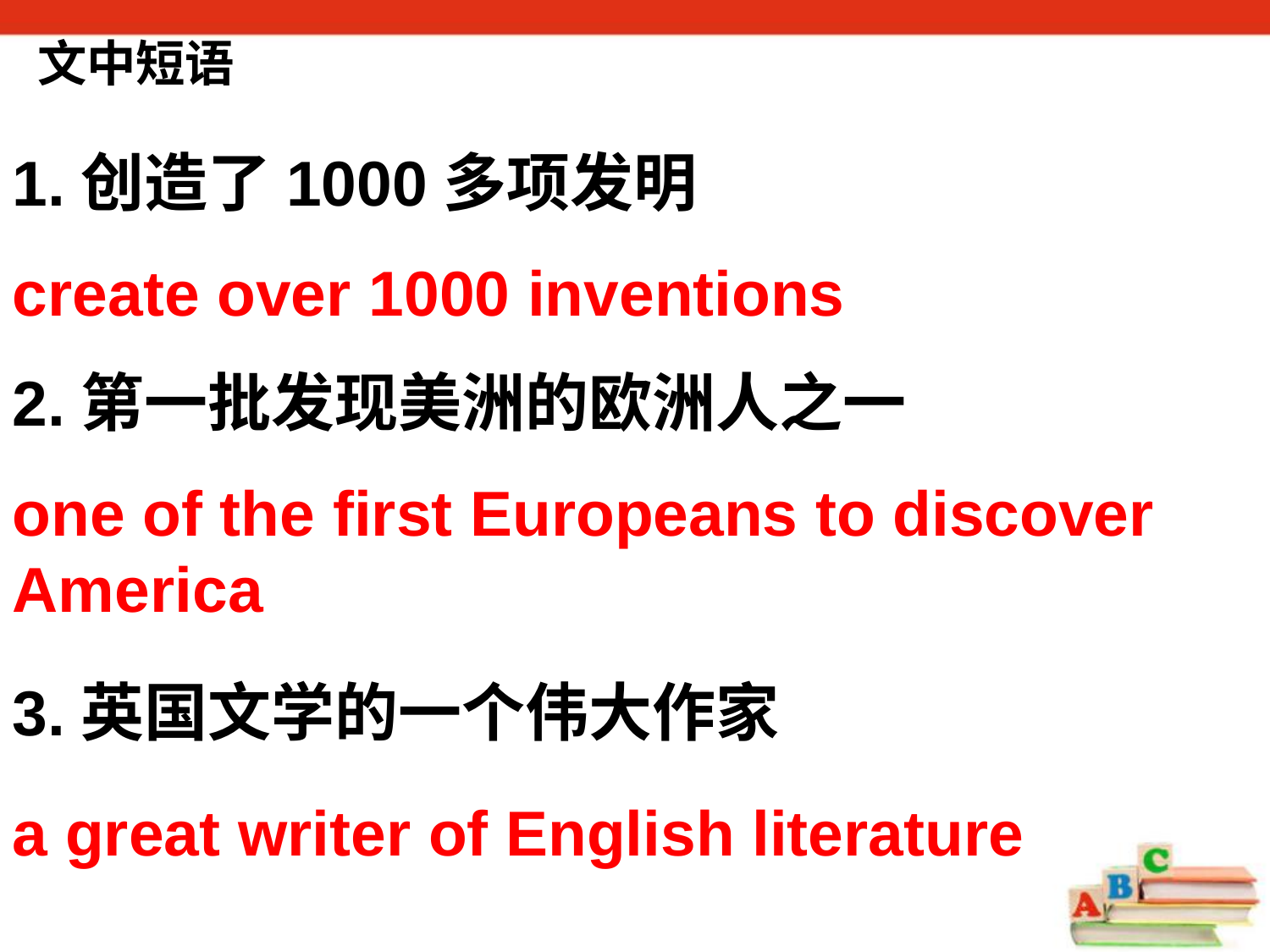

文中短语
1.创造了1000多项发明
create over 1000 inventions
2.第一批发现美洲的欧洲人之一
one of the first Europeans to discover America
3.英国文学的一个伟大作家
a great writer of English literature